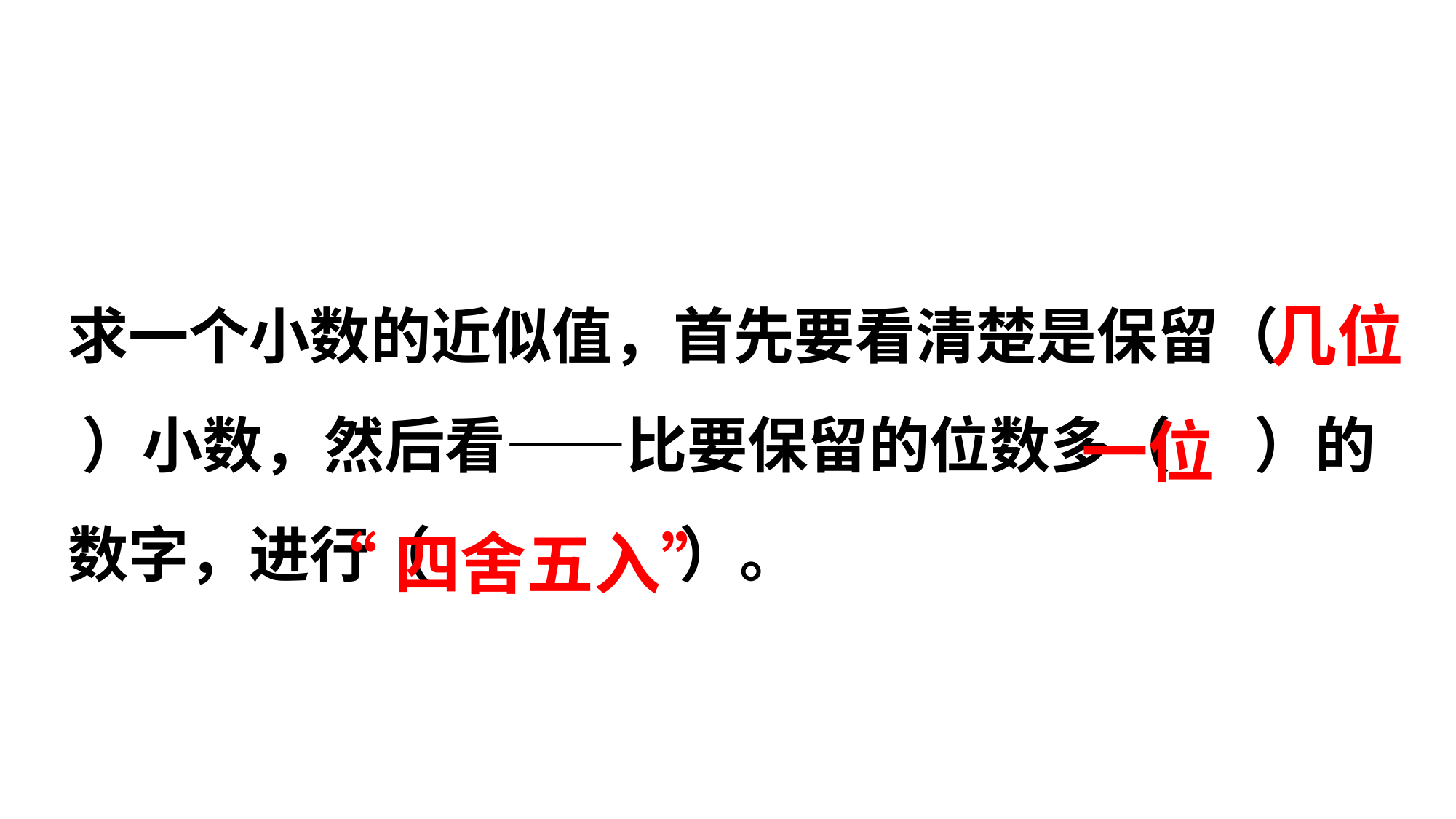

几位
求一个小数的近似值，首先要看清楚是保留（      ）小数，然后看——比要保留的位数多（      ）的数字，进行（                  ）。
一位
“四舍五入”